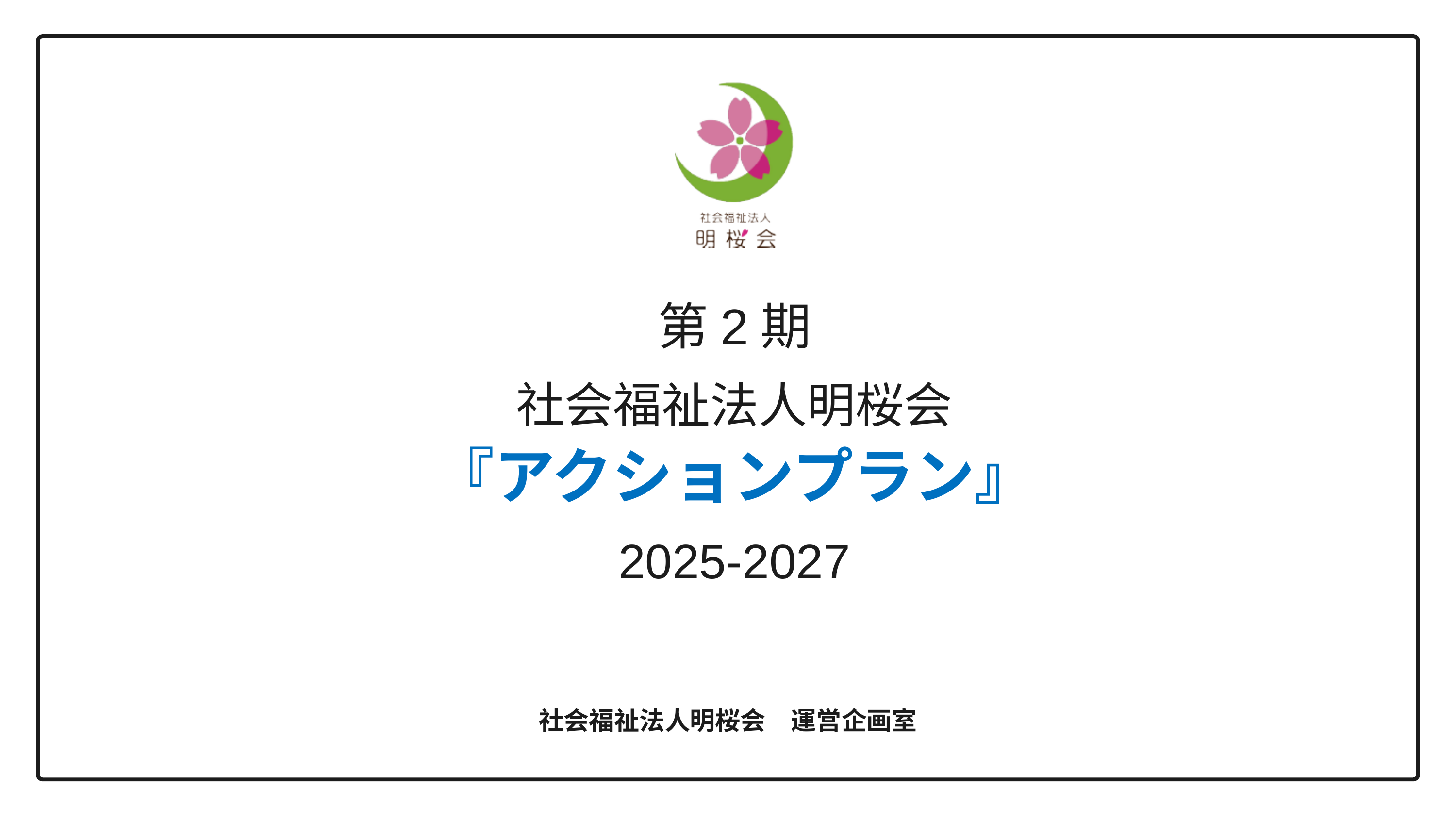

第2期
社会福祉法人明桜会
『アクションプラン』
2025-2027
社会福祉法人明桜会　運営企画室